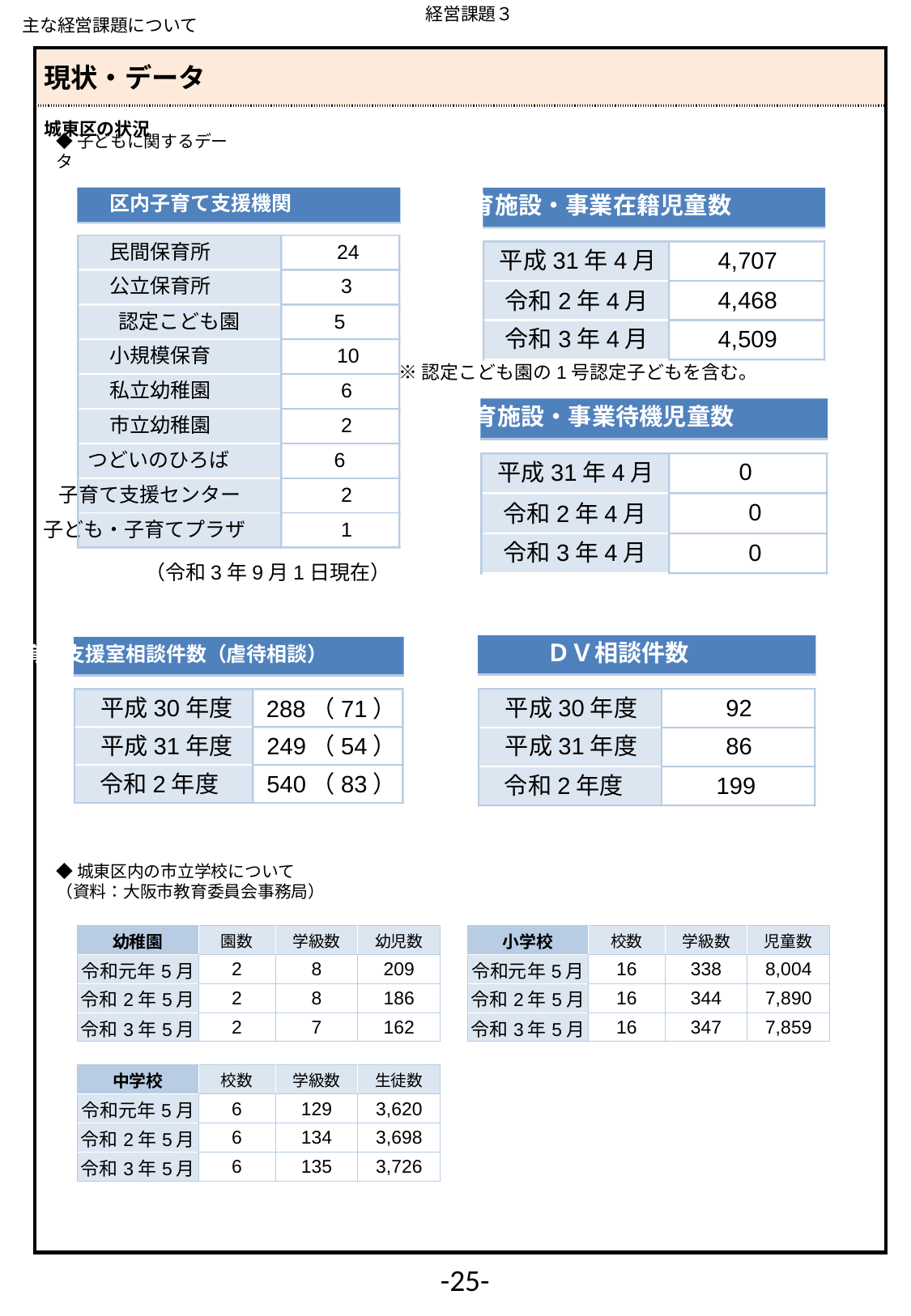

経営課題３
主な経営課題について
| 現状・データ |
| --- |
| 城東区の状況 |
◆子どもに関するデータ

区内子育て支援機関

民間保育所
24

公立保育所
3

認定こども園
5

小規模保育
10

私立幼稚園
6

市立幼稚園
2

つどいのひろば
6

子育て支援センター
2

子ども・子育てプラザ
1

（令和3年9月1日現在）

保育施設・事業在籍児童数

平成31年4月
4,707

4,468
令和2年4月

令和3年4月
4,509

※認定こども園の1号認定子どもを含む。

保育施設・事業待機児童数

0
平成31年4月

0
令和2年4月

令和3年4月
0

ＤＶ相談件数

平成30年度
92

平成31年度
86

令和2年度
199

子育て支援室相談件数（虐待相談）

平成30年度
288（71）

平成31年度
249（54）

令和2年度
540（83）

◆城東区内の市立学校について
（資料：大阪市教育委員会事務局）
| 幼稚園 | 園数 | 学級数 | 幼児数 |
| --- | --- | --- | --- |
| 令和元年5月 | 2 | 8 | 209 |
| 令和2年5月 | 2 | 8 | 186 |
| 令和3年5月 | 2 | 7 | 162 |
| 小学校 | 校数 | 学級数 | 児童数 |
| --- | --- | --- | --- |
| 令和元年5月 | 16 | 338 | 8,004 |
| 令和2年5月 | 16 | 344 | 7,890 |
| 令和3年5月 | 16 | 347 | 7,859 |
| 中学校 | 校数 | 学級数 | 生徒数 |
| --- | --- | --- | --- |
| 令和元年5月 | 6 | 129 | 3,620 |
| 令和2年5月 | 6 | 134 | 3,698 |
| 令和3年5月 | 6 | 135 | 3,726 |
-25-